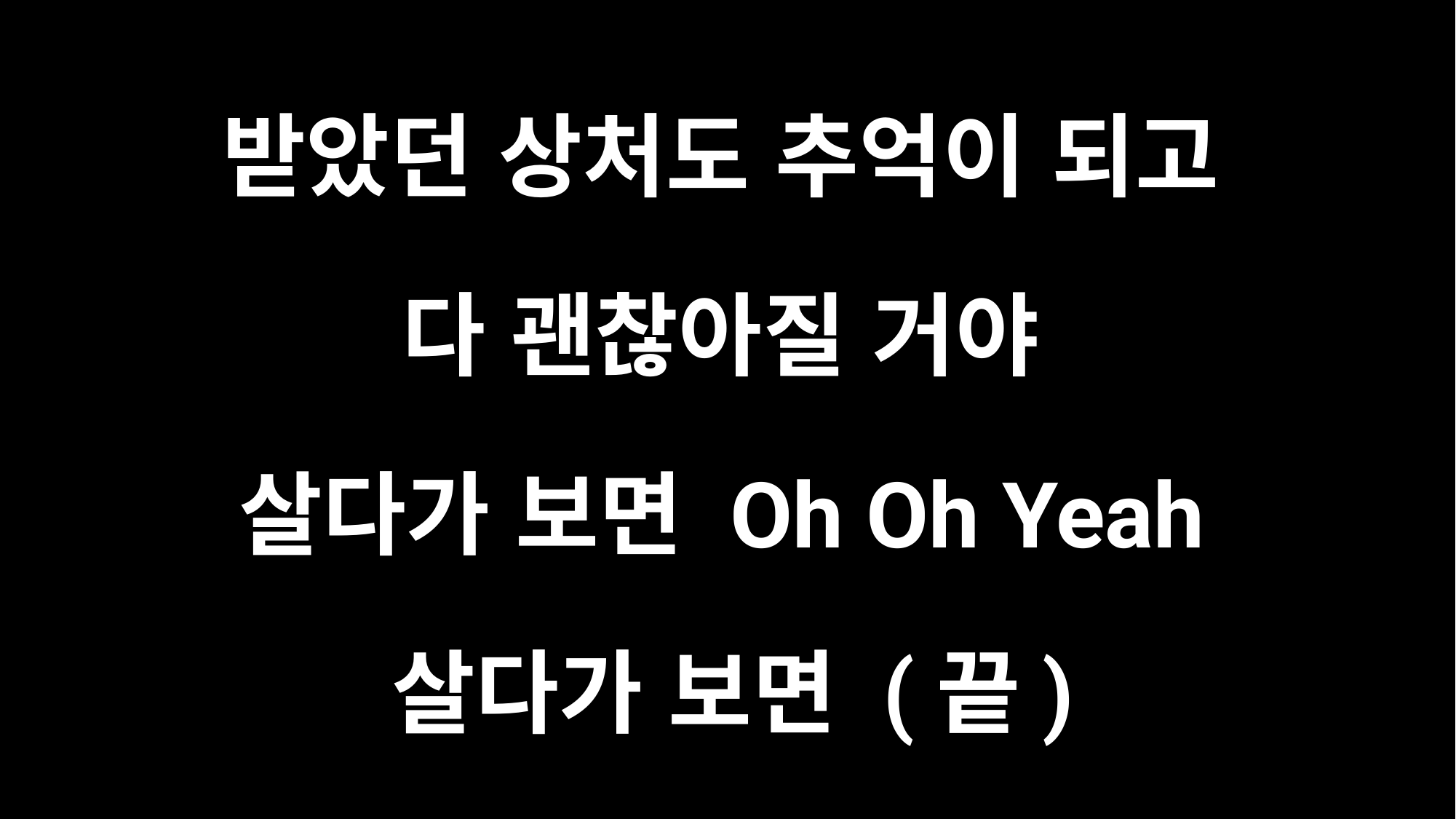

받았던 상처도 추억이 되고
다 괜찮아질 거야
살다가 보면 Oh Oh Yeah
살다가 보면 (끝)